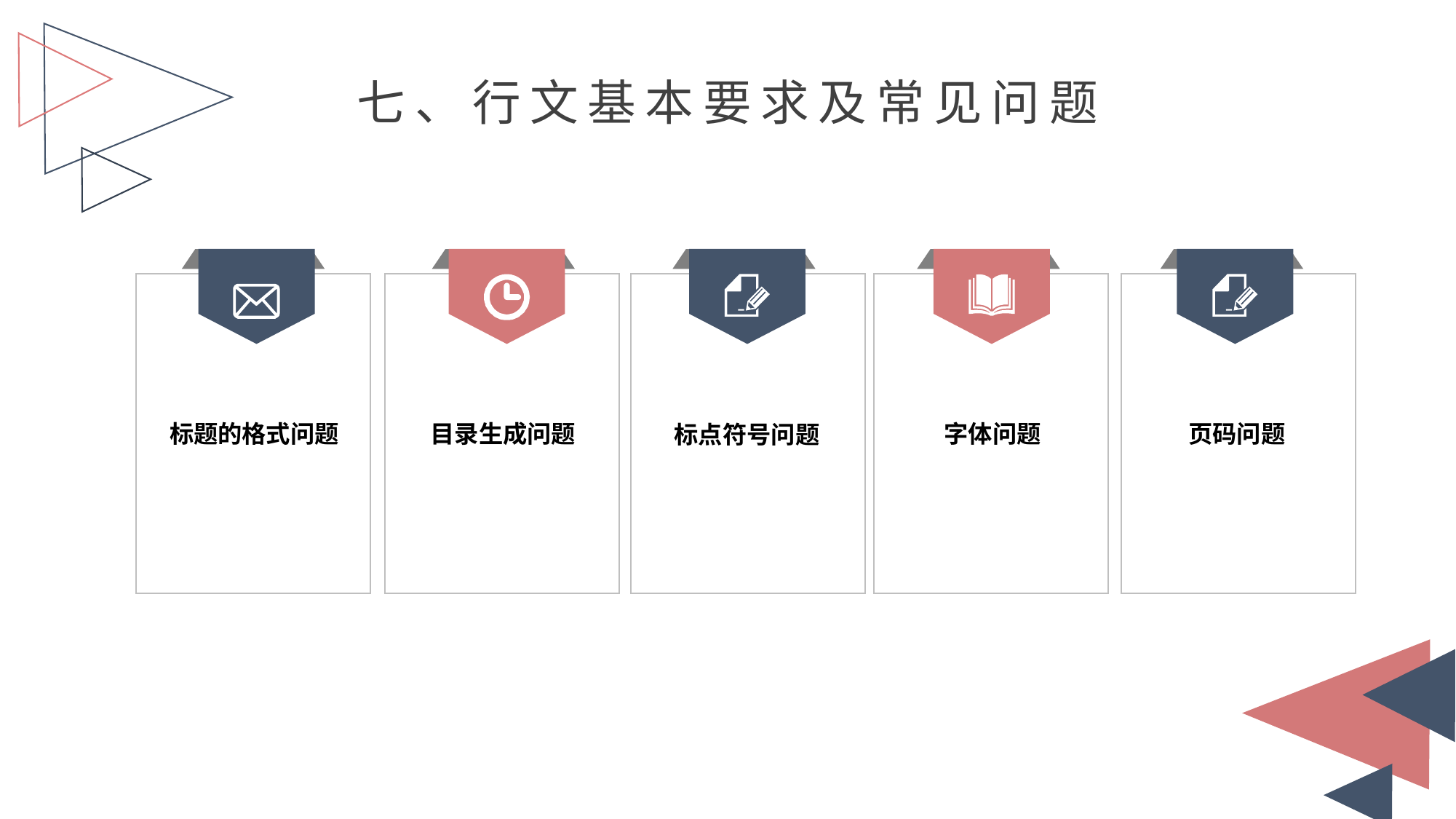

七、行文基本要求及常见问题

标题的格式问题
目录生成问题
字体问题
页码问题
标点符号问题